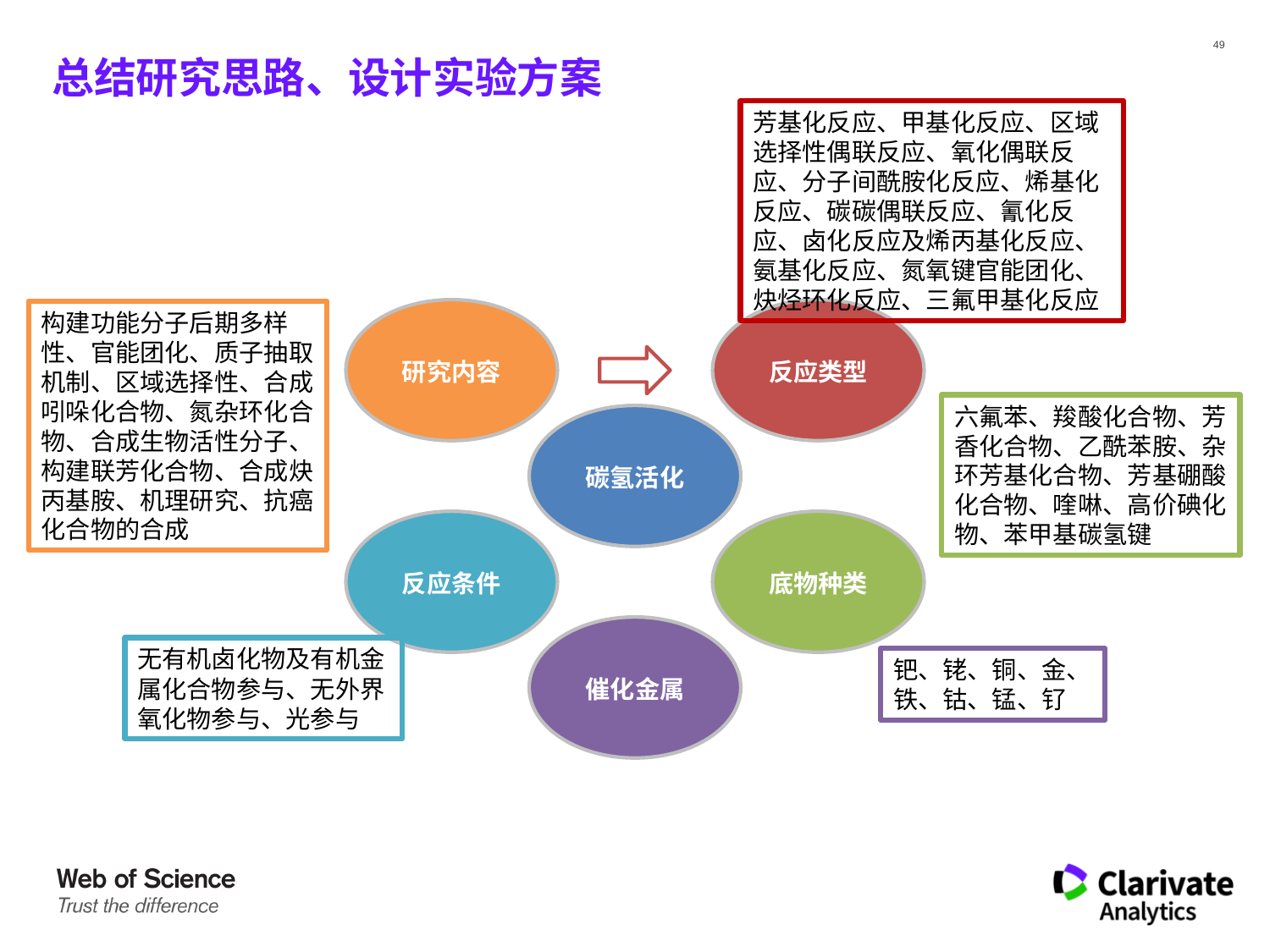

# 总结研究思路、设计实验方案
芳基化反应、甲基化反应、区域选择性偶联反应、氧化偶联反应、分子间酰胺化反应、烯基化反应、碳碳偶联反应、氰化反应、卤化反应及烯丙基化反应、氨基化反应、氮氧键官能团化、炔烃环化反应、三氟甲基化反应
碳氢活化
反应类型
底物种类
反应条件
研究内容
催化金属

构建功能分子后期多样性、官能团化、质子抽取机制、区域选择性、合成吲哚化合物、氮杂环化合物、合成生物活性分子、构建联芳化合物、合成炔丙基胺、机理研究、抗癌化合物的合成
六氟苯、羧酸化合物、芳香化合物、乙酰苯胺、杂环芳基化合物、芳基硼酸化合物、喹啉、高价碘化物、苯甲基碳氢键
无有机卤化物及有机金属化合物参与、无外界氧化物参与、光参与
钯、铑、铜、金、铁、钴、锰、钌